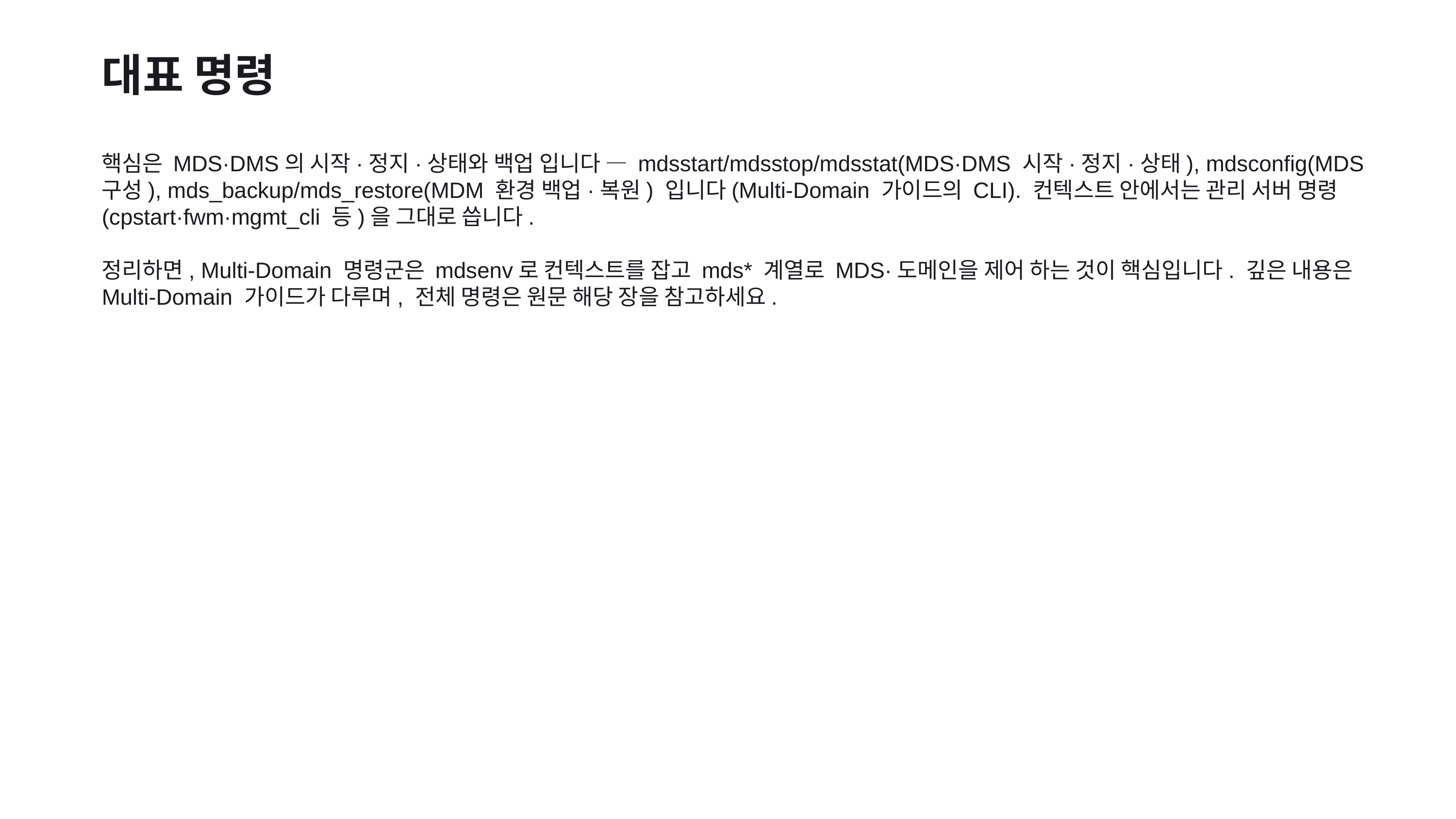

대표 명령
핵심은 MDS·DMS의 시작·정지·상태와 백업 입니다 — mdsstart/mdsstop/mdsstat(MDS·DMS 시작·정지·상태), mdsconfig(MDS 구성), mds_backup/mds_restore(MDM 환경 백업·복원) 입니다(Multi-Domain 가이드의 CLI). 컨텍스트 안에서는 관리 서버 명령(cpstart·fwm·mgmt_cli 등)을 그대로 씁니다.

정리하면, Multi-Domain 명령군은 mdsenv로 컨텍스트를 잡고 mds* 계열로 MDS·도메인을 제어 하는 것이 핵심입니다. 깊은 내용은 Multi-Domain 가이드가 다루며, 전체 명령은 원문 해당 장을 참고하세요.